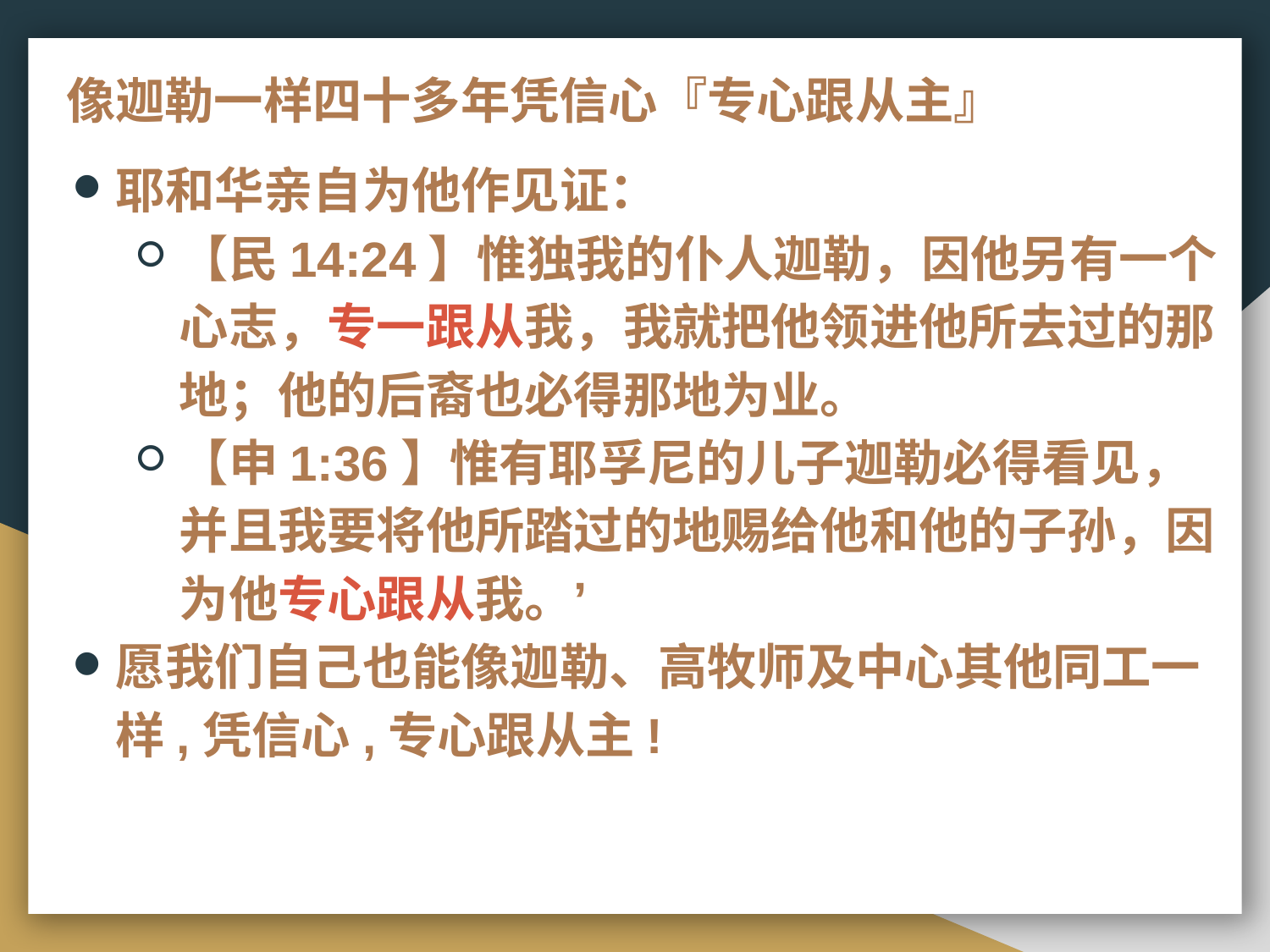

# 像迦勒一样四十多年凭信心『专心跟从主』
耶和华亲自为他作见证：
【民14:24】惟独我的仆人迦勒，因他另有一个心志，专一跟从我，我就把他领进他所去过的那地；他的后裔也必得那地为业。
【申1:36】惟有耶孚尼的儿子迦勒必得看见，并且我要将他所踏过的地赐给他和他的子孙，因为他专心跟从我。’
愿我们自己也能像迦勒、高牧师及中心其他同工一样,凭信心,专心跟从主!